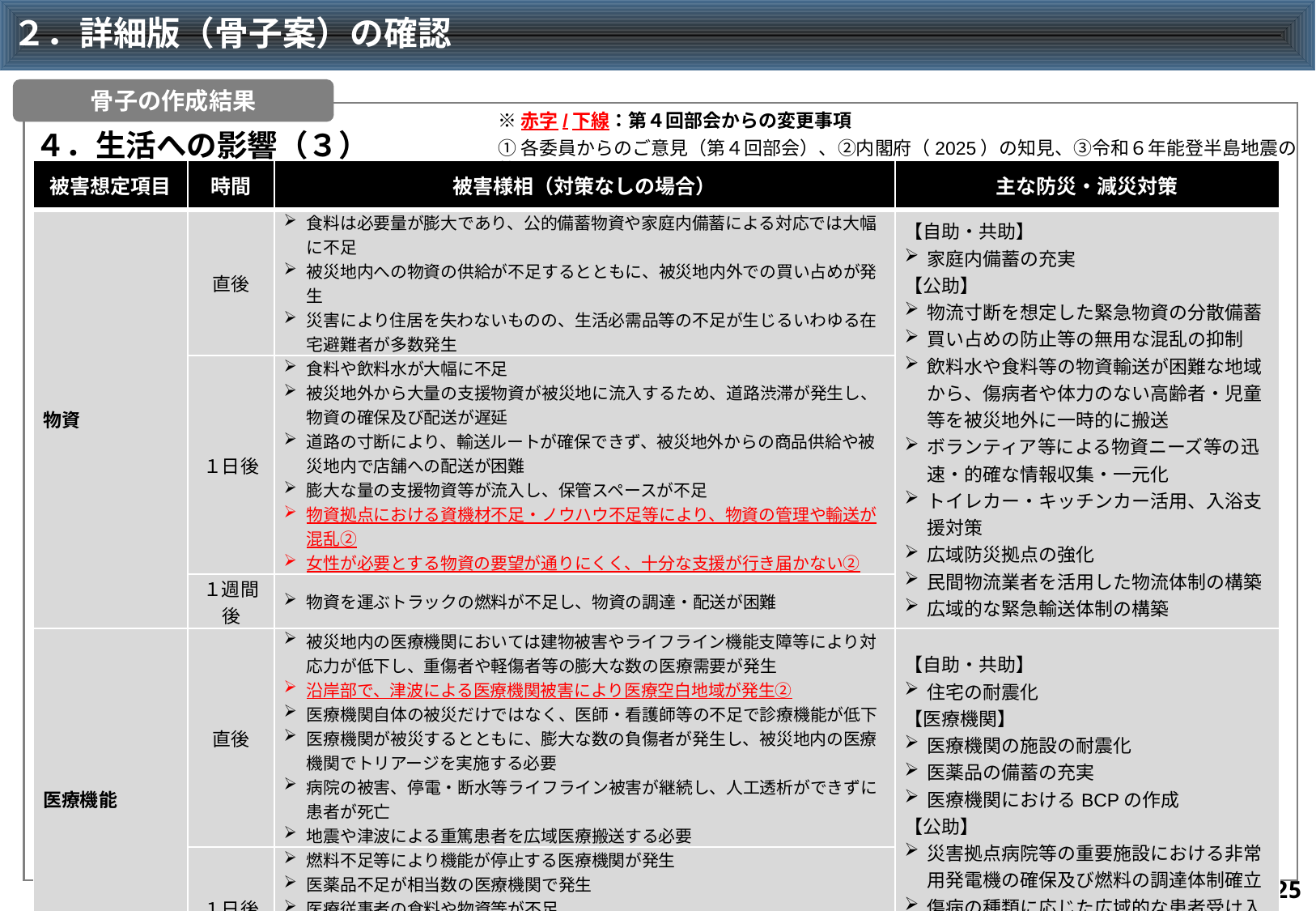

# ２．詳細版（骨子案）の確認
骨子の作成結果
※赤字/下線：第４回部会からの変更事項
４．生活への影響（３）
①各委員からのご意見（第４回部会）、②内閣府（2025）の知見、③令和６年能登半島地震の教訓
| 被害想定項目 | 時間 | 被害様相（対策なしの場合） | 主な防災・減災対策 |
| --- | --- | --- | --- |
| 物資 | 直後 | 食料は必要量が膨大であり、公的備蓄物資や家庭内備蓄による対応では大幅に不足 被災地内への物資の供給が不足するとともに、被災地内外での買い占めが発生 災害により住居を失わないものの、生活必需品等の不足が生じるいわゆる在宅避難者が多数発生 | 【自助・共助】 家庭内備蓄の充実 【公助】 物流寸断を想定した緊急物資の分散備蓄 買い占めの防止等の無用な混乱の抑制 飲料水や食料等の物資輸送が困難な地域から、傷病者や体力のない高齢者・児童等を被災地外に一時的に搬送 ボランティア等による物資ニーズ等の迅速・的確な情報収集・一元化 トイレカー・キッチンカー活用、入浴支援対策 広域防災拠点の強化 民間物流業者を活用した物流体制の構築 広域的な緊急輸送体制の構築 |
|  | １日後 | 食料や飲料水が大幅に不足 被災地外から大量の支援物資が被災地に流入するため、道路渋滞が発生し、物資の確保及び配送が遅延 道路の寸断により、輸送ルートが確保できず、被災地外からの商品供給や被災地内で店舗への配送が困難 膨大な量の支援物資等が流入し、保管スペースが不足 物資拠点における資機材不足・ノウハウ不足等により、物資の管理や輸送が混乱② 女性が必要とする物資の要望が通りにくく、十分な支援が行き届かない② |  |
|  | １週間後 | 物資を運ぶトラックの燃料が不足し、物資の調達・配送が困難 |  |
| 医療機能 | 直後 | 被災地内の医療機関においては建物被害やライフライン機能支障等により対応力が低下し、重傷者や軽傷者等の膨大な数の医療需要が発生 沿岸部で、津波による医療機関被害により医療空白地域が発生② 医療機関自体の被災だけではなく、医師・看護師等の不足で診療機能が低下 医療機関が被災するとともに、膨大な数の負傷者が発生し、被災地内の医療機関でトリアージを実施する必要 病院の被害、停電・断水等ライフライン被害が継続し、人工透析ができずに患者が死亡 地震や津波による重篤患者を広域医療搬送する必要 | 【自助・共助】 住宅の耐震化 【医療機関】 医療機関の施設の耐震化 医薬品の備蓄の充実 医療機関におけるBCPの作成 【公助】 災害拠点病院等の重要施設における非常用発電機の確保及び燃料の調達体制確立 傷病の種類に応じた広域的な患者受け入れ体制の確保 |
|  | １日後 | 燃料不足等により機能が停止する医療機関が発生 医薬品不足が相当数の医療機関で発生 医療従事者の食料や物資等が不足 停電・断水の復旧の見通しが立たない場合は、透析患者等の他医療機関への移動を余儀なくされる |  |
25